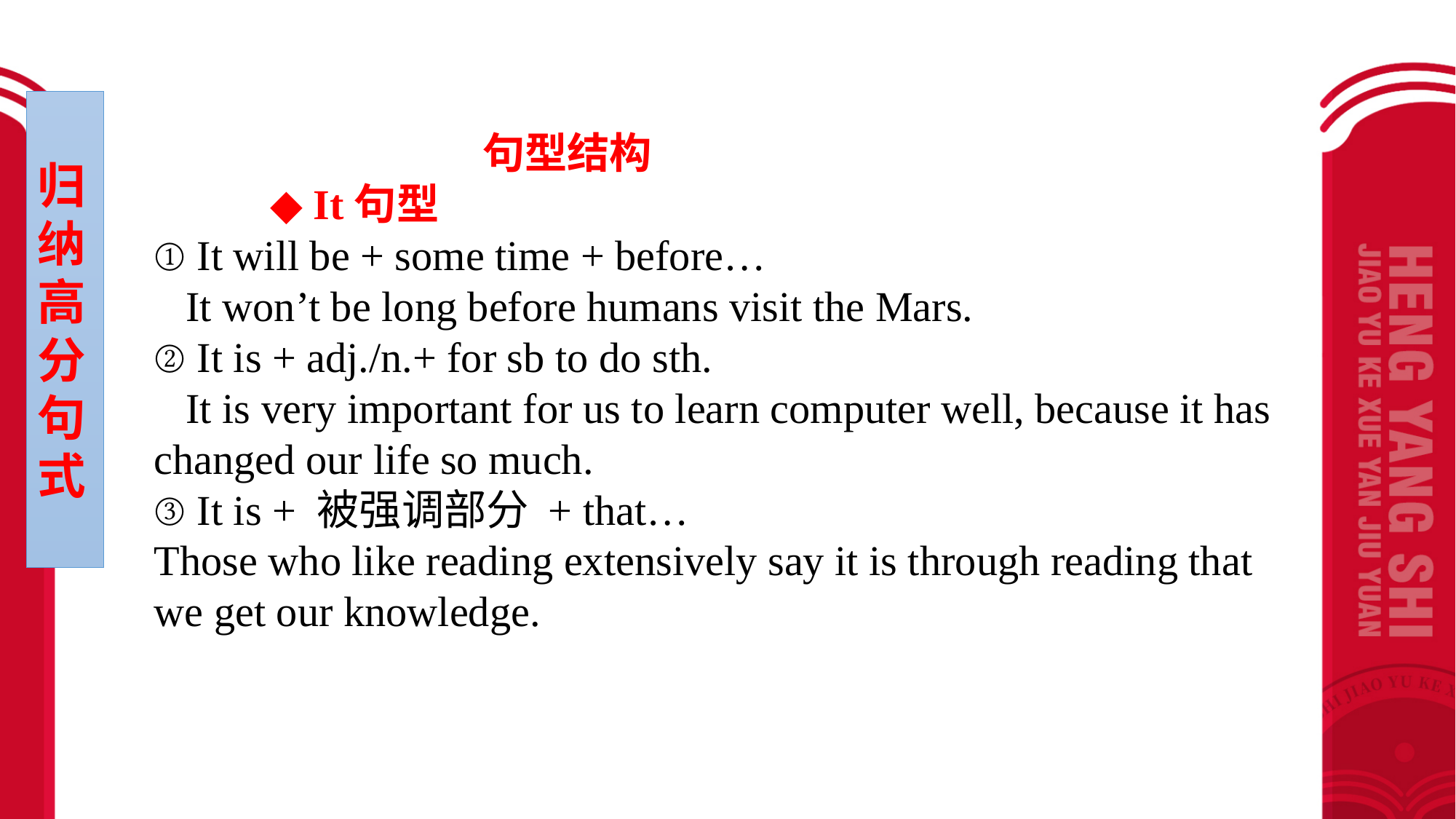

归纳高分句式

                                 句型结构
           ◆ It句型
① It will be + some time + before…
   It won’t be long before humans visit the Mars.
② It is + adj./n.+ for sb to do sth.
   It is very important for us to learn computer well, because it has changed our life so much.
③ It is + 被强调部分 + that…
Those who like reading extensively say it is through reading that we get our knowledge.